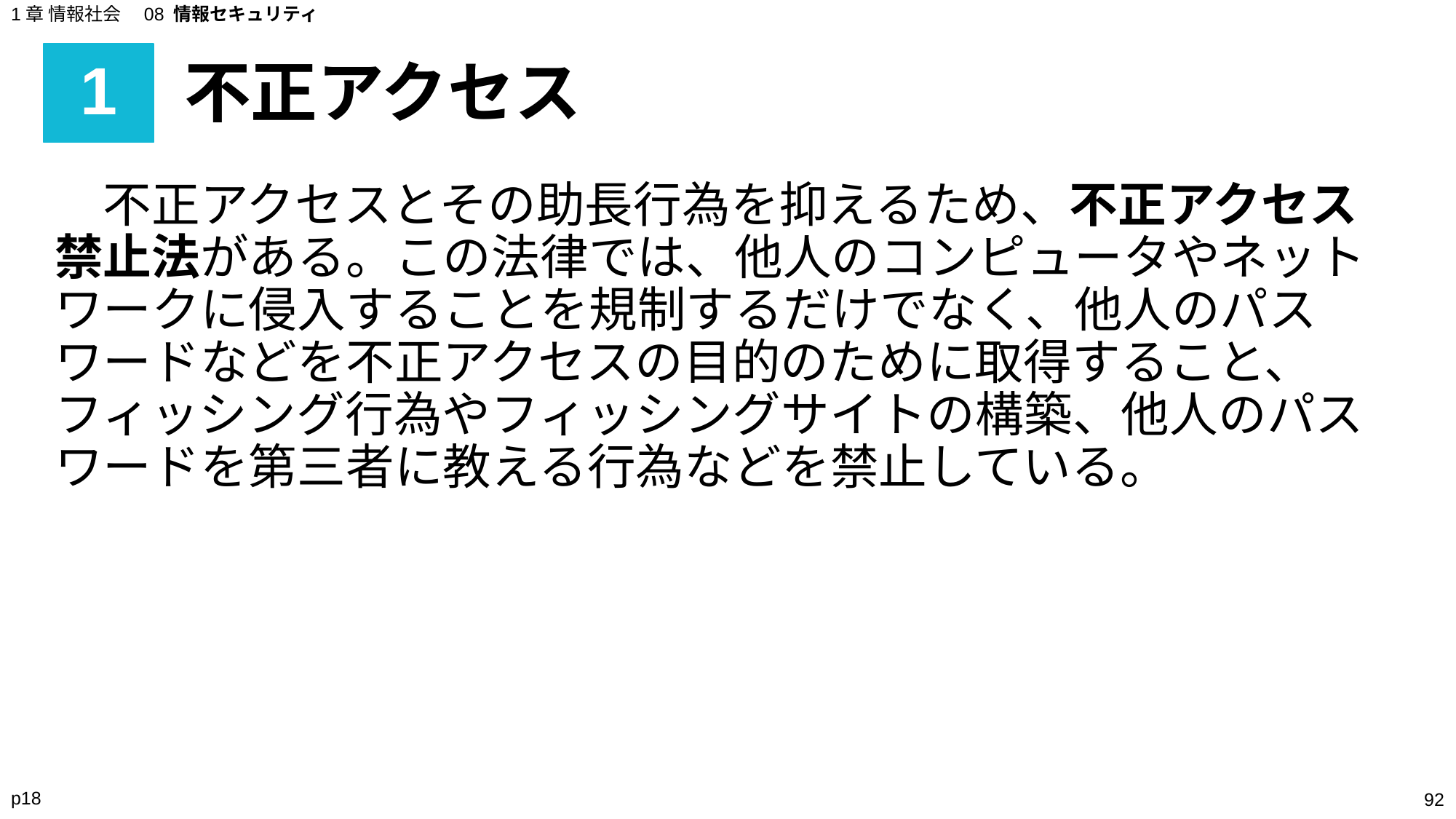

1章 情報社会　08 情報セキュリティ

# 1
不正アクセス
　不正アクセスとその助長行為を抑えるため、不正アクセス禁止法がある。この法律では、他人のコンピュータやネットワークに侵入することを規制するだけでなく、他人のパスワードなどを不正アクセスの目的のために取得すること、フィッシング行為やフィッシングサイトの構築、他人のパスワードを第三者に教える行為などを禁止している。
p18
92